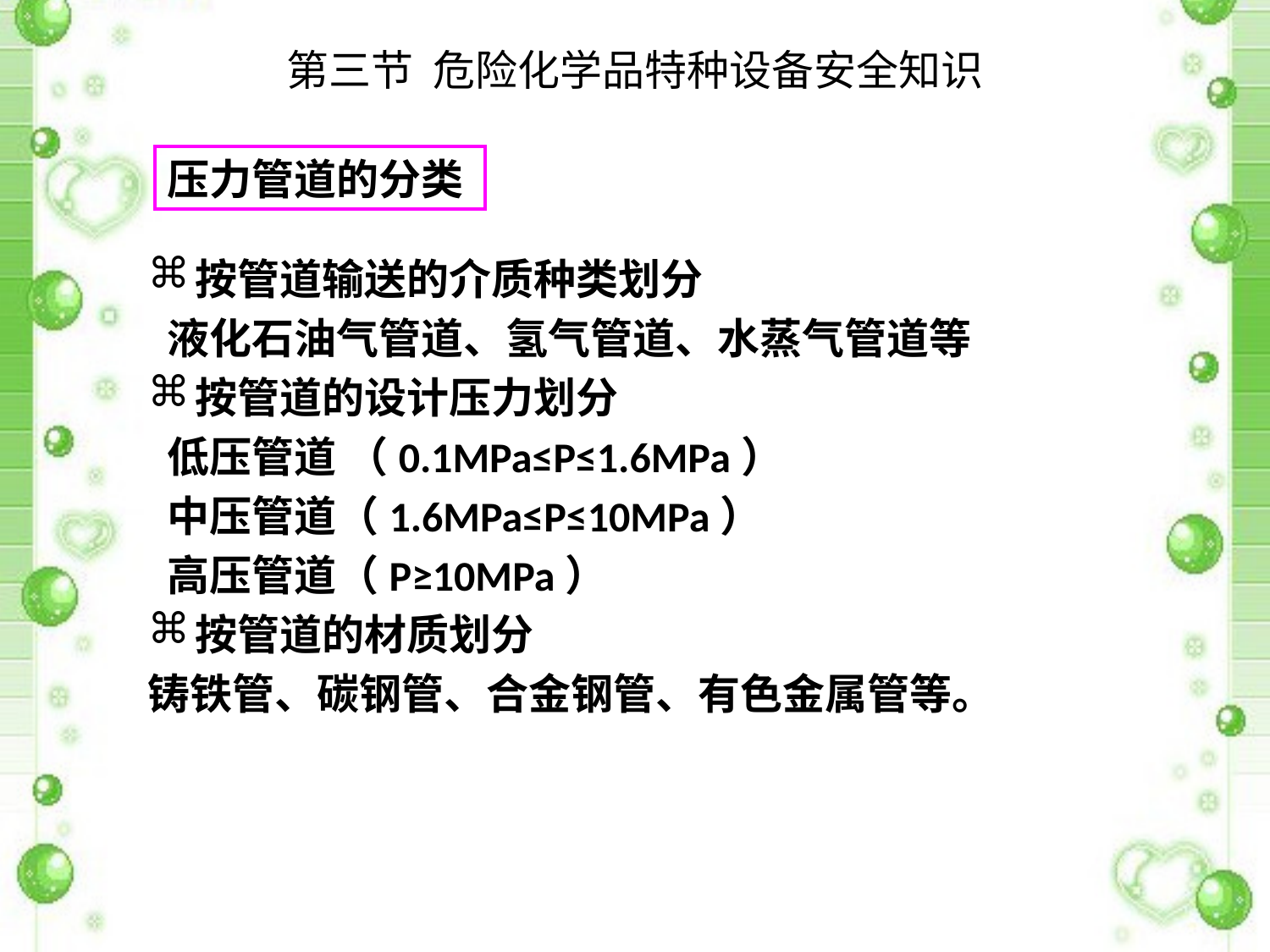

# 第三节  危险化学品特种设备安全知识
压力管道的分类
按管道输送的介质种类划分
 液化石油气管道、氢气管道、水蒸气管道等
按管道的设计压力划分
 低压管道 （0.1MPa≤P≤1.6MPa）
 中压管道（1.6MPa≤P≤10MPa）
 高压管道（P≥10MPa）
按管道的材质划分
铸铁管、碳钢管、合金钢管、有色金属管等。